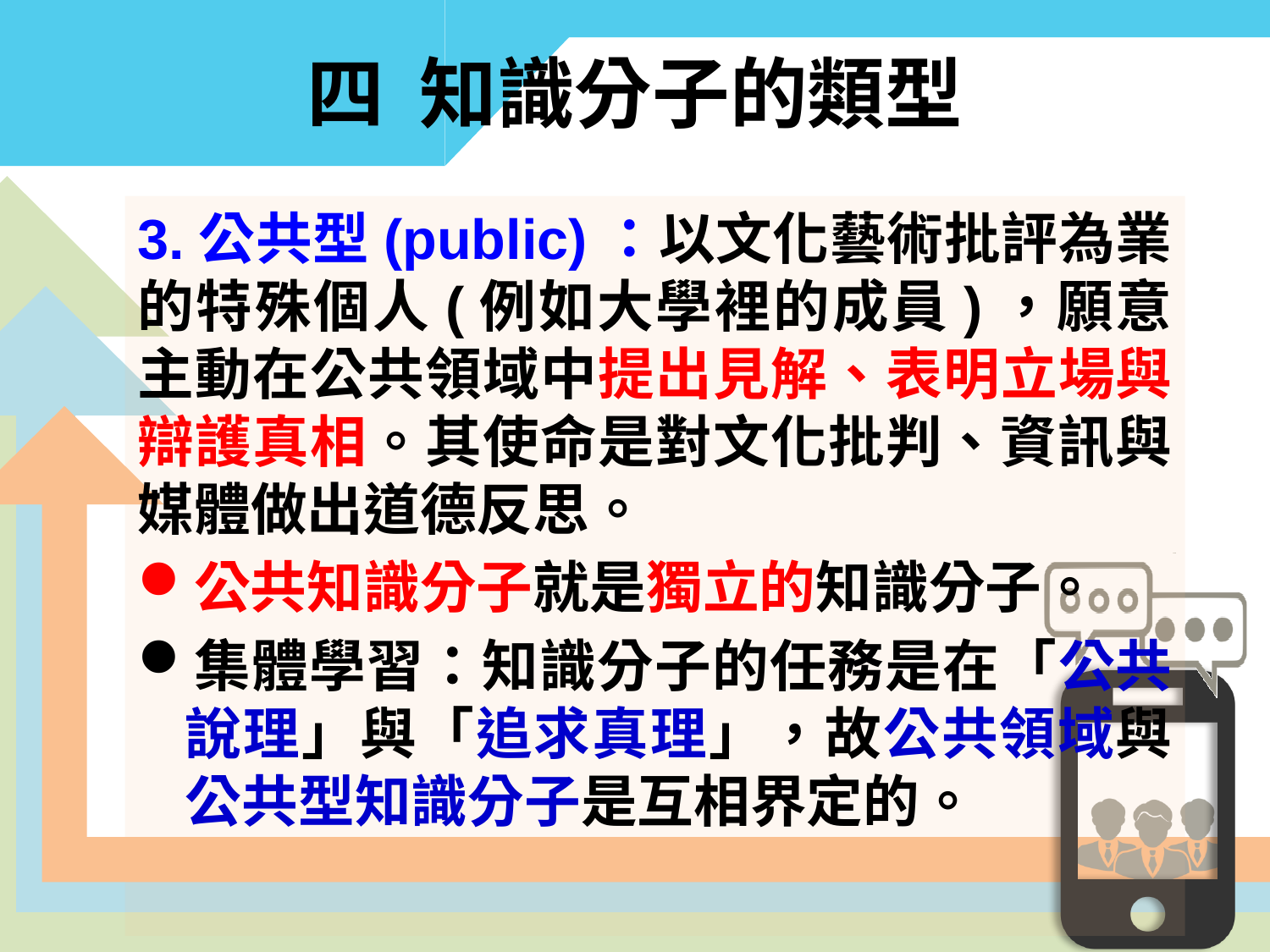

# 四  知識分子的類型
3.公共型(public)：以文化藝術批評為業的特殊個人(例如大學裡的成員)，願意主動在公共領域中提出見解、表明立場與辯護真相。其使命是對文化批判、資訊與媒體做出道德反思。
公共知識分子就是獨立的知識分子。
集體學習：知識分子的任務是在「公共說理」與「追求真理」，故公共領域與公共型知識分子是互相界定的。